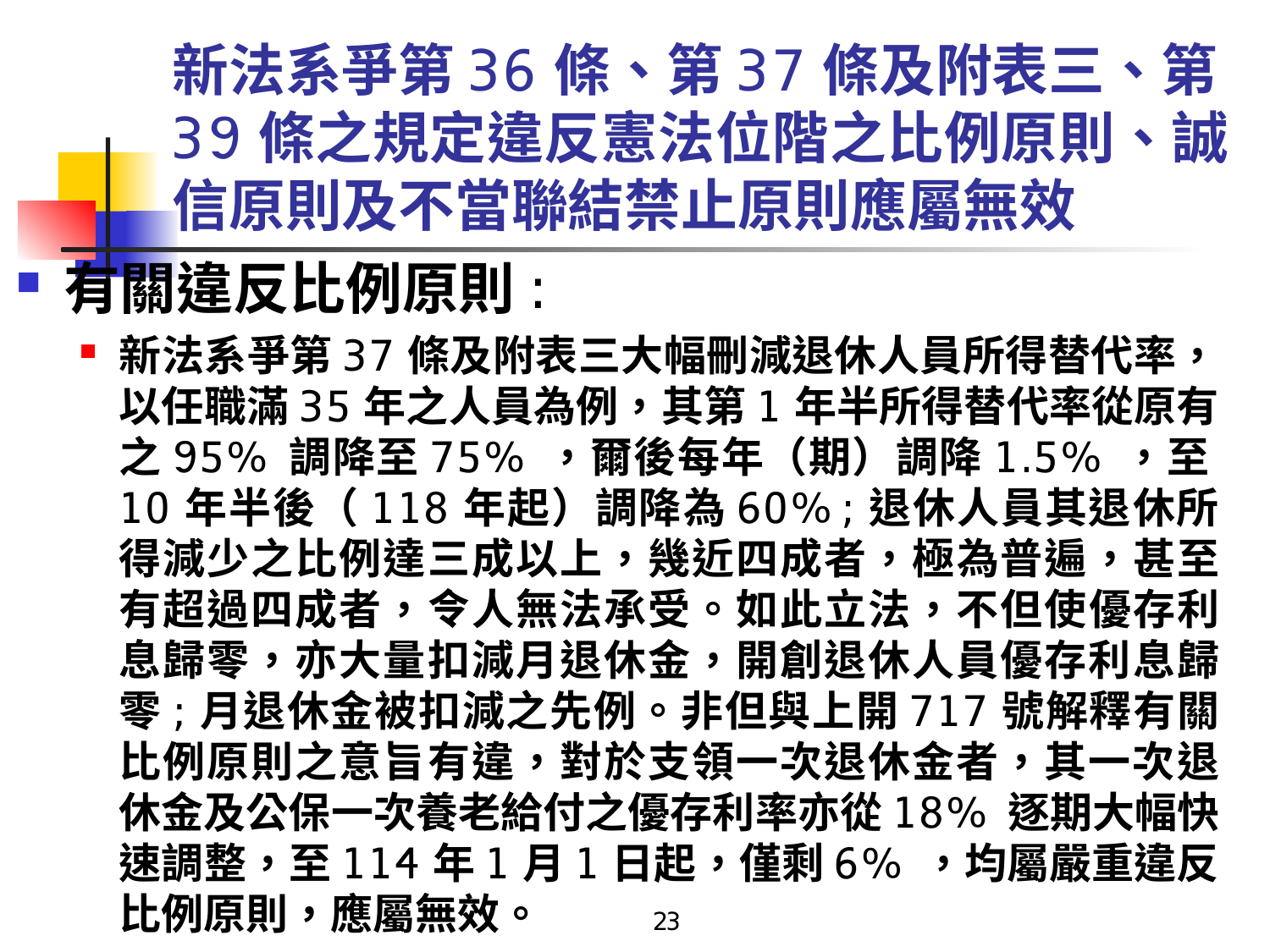

# 新法系爭第36條、第37條及附表三、第39條之規定違反憲法位階之比例原則、誠信原則及不當聯結禁止原則應屬無效
有關違反比例原則:
新法系爭第37條及附表三大幅刪減退休人員所得替代率，以任職滿35年之人員為例，其第1年半所得替代率從原有之95%調降至75%，爾後每年（期）調降1.5%，至10年半後（118年起）調降為60%;退休人員其退休所得減少之比例達三成以上，幾近四成者，極為普遍，甚至有超過四成者，令人無法承受。如此立法，不但使優存利息歸零，亦大量扣減月退休金，開創退休人員優存利息歸零;月退休金被扣減之先例。非但與上開717號解釋有關比例原則之意旨有違，對於支領一次退休金者，其一次退休金及公保一次養老給付之優存利率亦從18%逐期大幅快速調整，至114年1月1日起，僅剩6%，均屬嚴重違反比例原則，應屬無效。

23